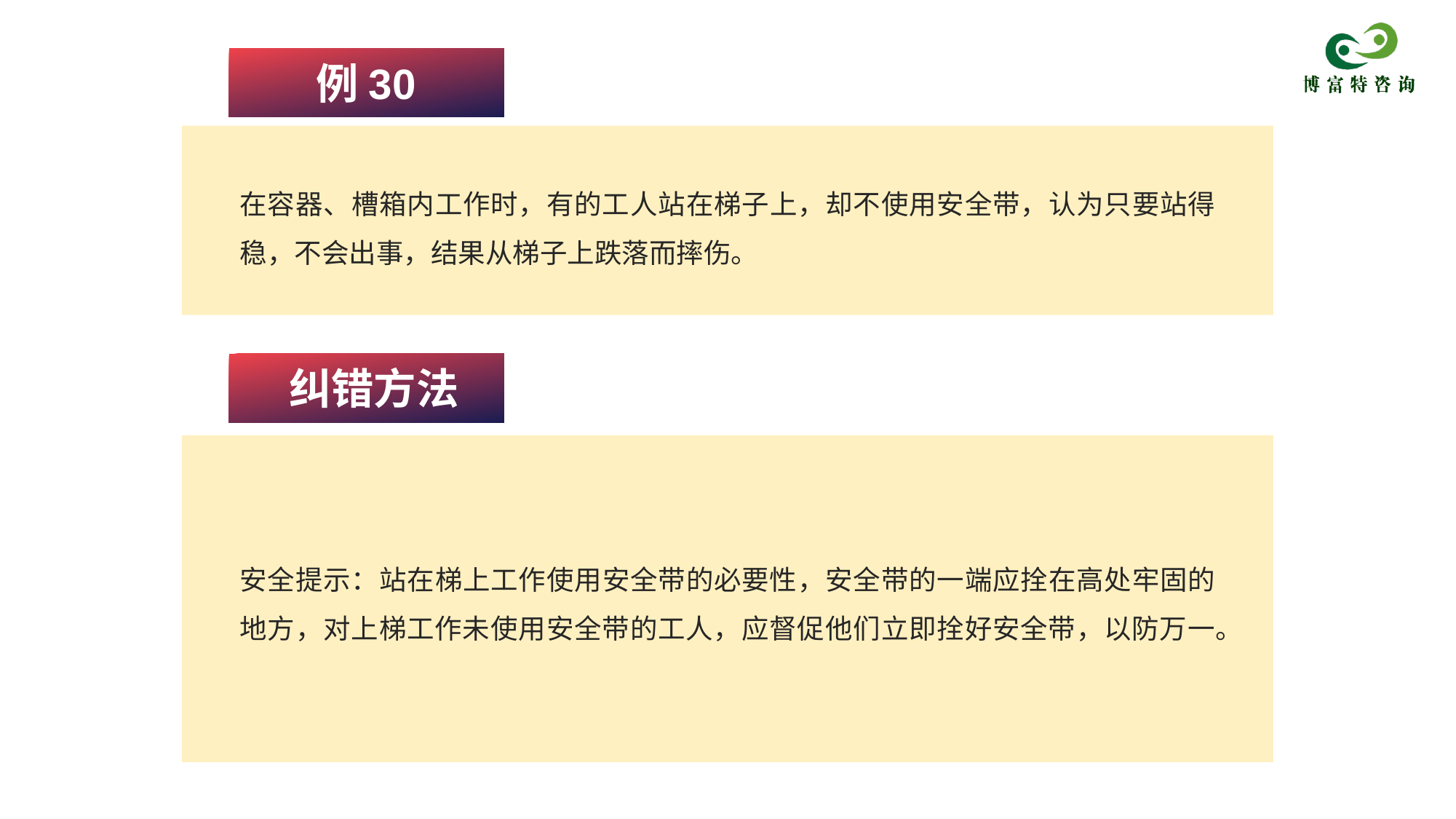

例30

在容器、槽箱内工作时，有的工人站在梯子上，却不使用安全带，认为只要站得稳，不会出事，结果从梯子上跌落而摔伤。

纠错方法

安全提示：站在梯上工作使用安全带的必要性，安全带的一端应拴在高处牢固的地方，对上梯工作未使用安全带的工人，应督促他们立即拴好安全带，以防万一。